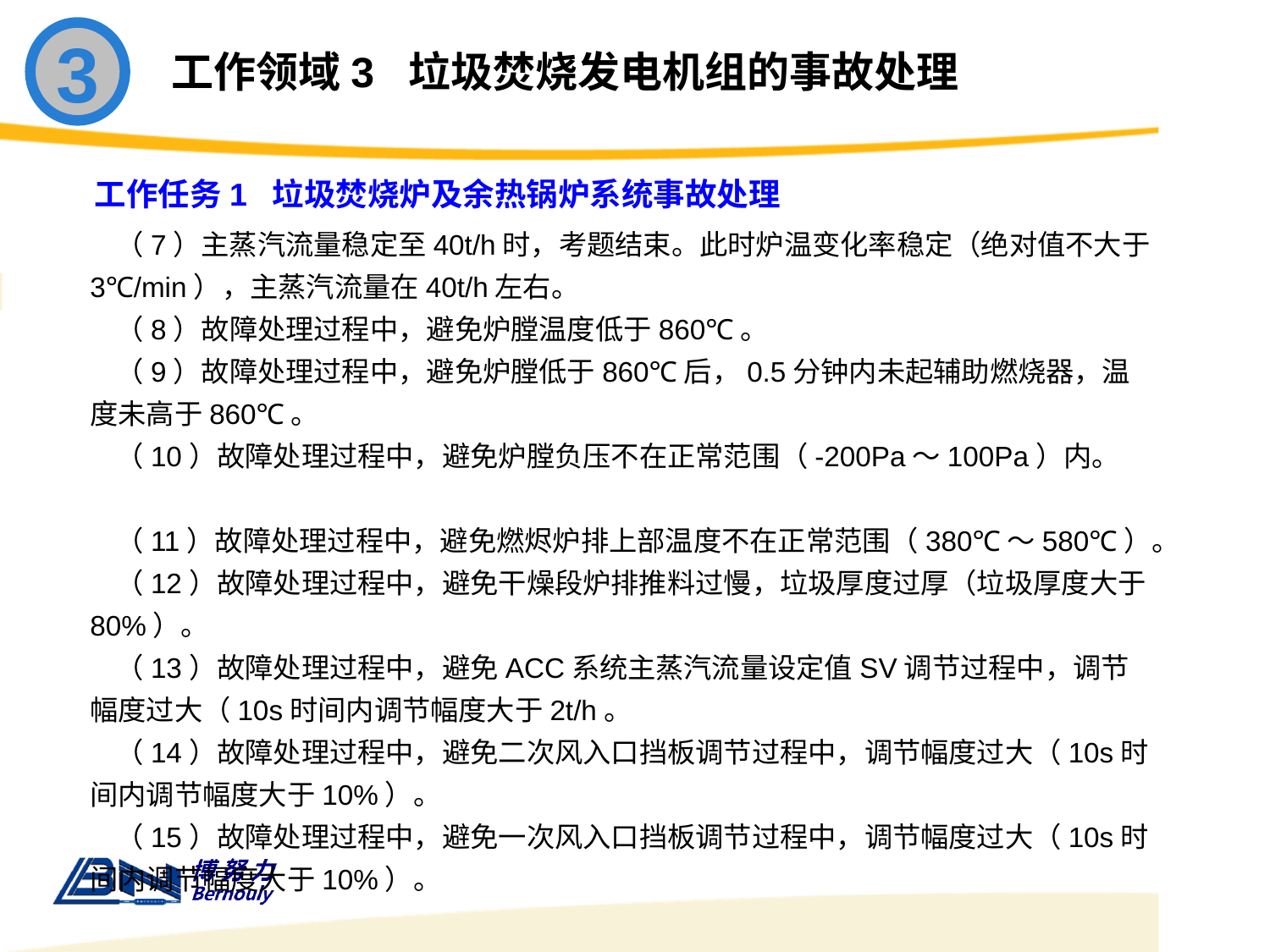

3
工作领域3  垃圾焚烧发电机组的事故处理
工作任务1  垃圾焚烧炉及余热锅炉系统事故处理
   （7）主蒸汽流量稳定至40t/h时，考题结束。此时炉温变化率稳定（绝对值不大于3℃/min），主蒸汽流量在40t/h左右。
   （8）故障处理过程中，避免炉膛温度低于860℃。
   （9）故障处理过程中，避免炉膛低于860℃后，0.5分钟内未起辅助燃烧器，温度未高于860℃。
   （10）故障处理过程中，避免炉膛负压不在正常范围（-200Pa～100Pa）内。
   （11）故障处理过程中，避免燃烬炉排上部温度不在正常范围（380℃～580℃）。
   （12）故障处理过程中，避免干燥段炉排推料过慢，垃圾厚度过厚（垃圾厚度大于80%）。
   （13）故障处理过程中，避免ACC系统主蒸汽流量设定值SV调节过程中，调节幅度过大（10s时间内调节幅度大于2t/h。
   （14）故障处理过程中，避免二次风入口挡板调节过程中，调节幅度过大（10s时间内调节幅度大于10%）。
   （15）故障处理过程中，避免一次风入口挡板调节过程中，调节幅度过大（10s时间内调节幅度大于10%）。